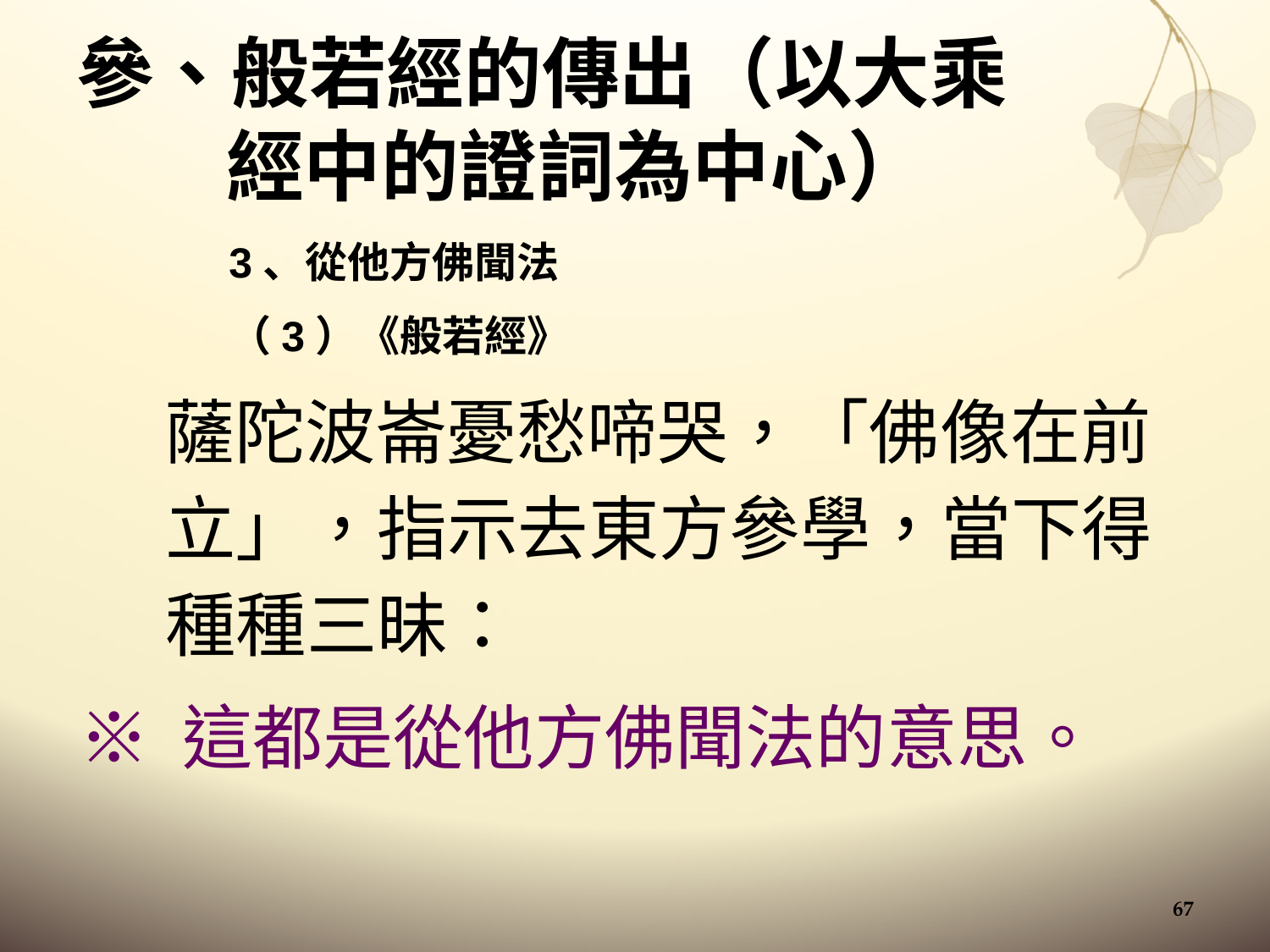

# 參、般若經的傳出（以大乘經中的證詞為中心）
3、從他方佛聞法
（3）《般若經》
薩陀波崙憂愁啼哭，「佛像在前立」，指示去東方參學，當下得種種三昧：
※ 這都是從他方佛聞法的意思。
67